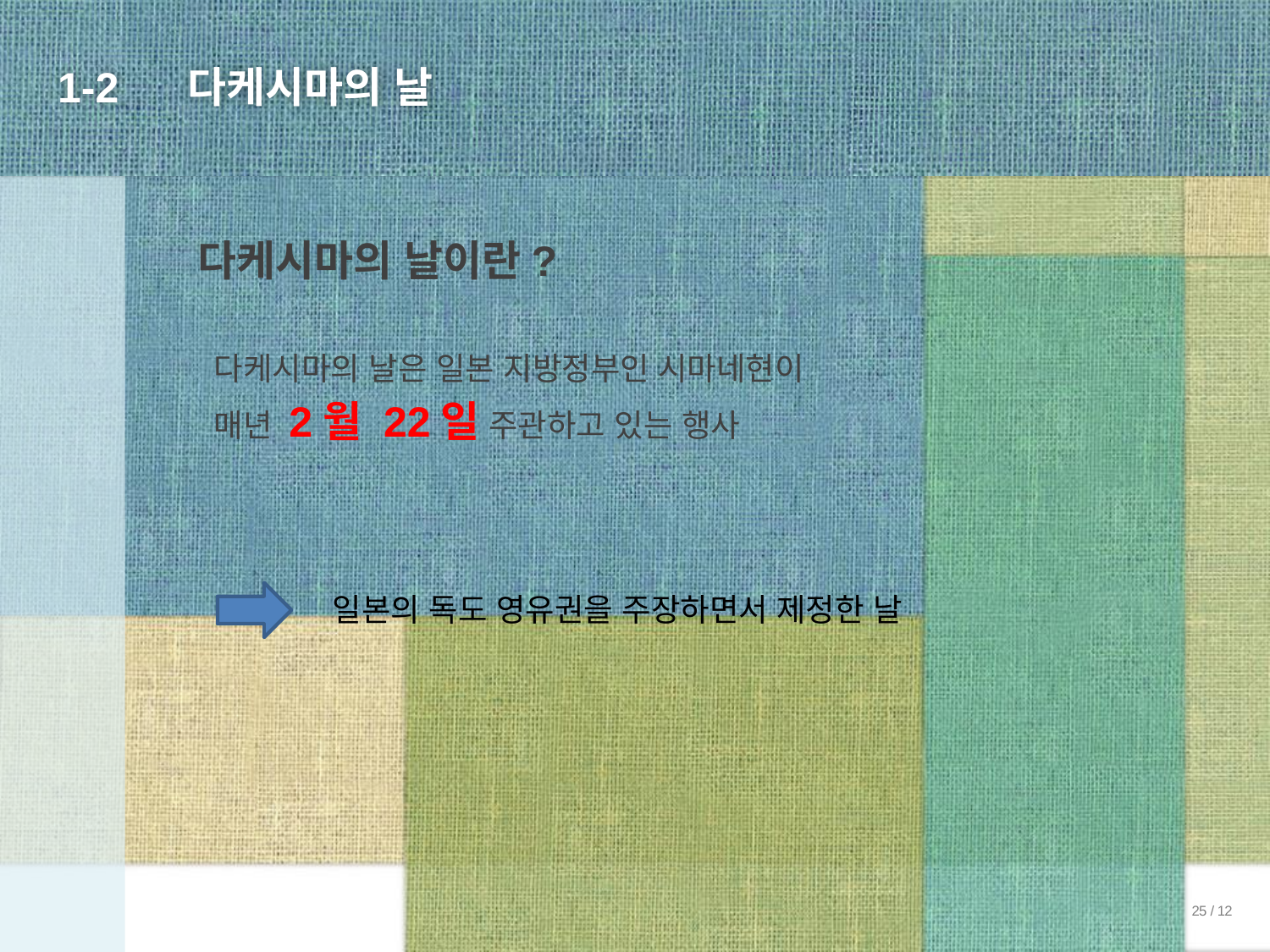

다케시마의 날
1-2
다케시마의 날이란?

 다케시마의 날은 일본 지방정부인 시마네현이
 매년 2월 22일 주관하고 있는 행사

일본의 독도 영유권을 주장하면서 제정한 날
25 / 12